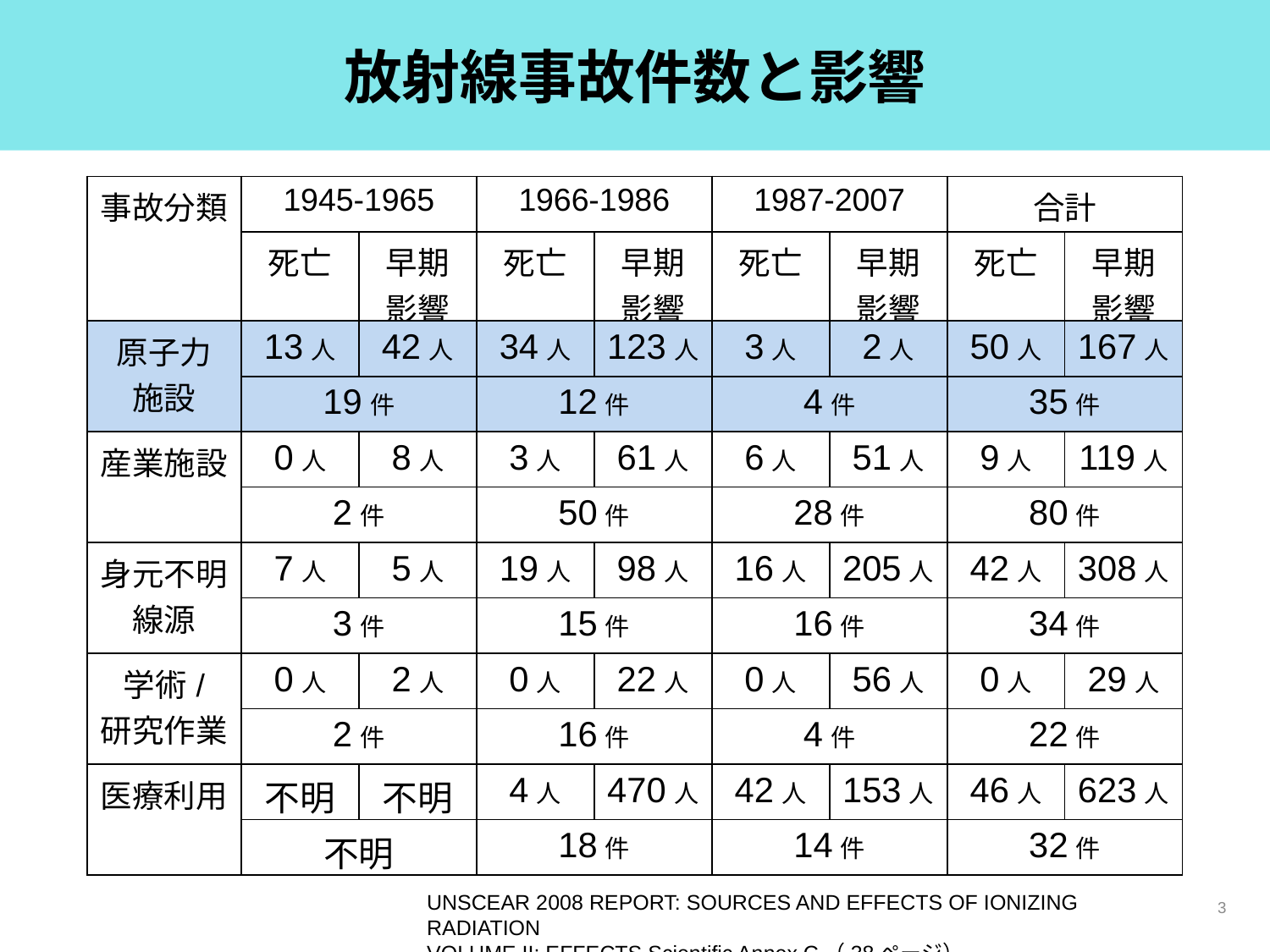

# 放射線事故件数と影響
| 事故分類 | 1945-1965 |  | 1966-1986 |  | 1987-2007 |  | 合計 |  |
| --- | --- | --- | --- | --- | --- | --- | --- | --- |
|  | 死亡 | 早期影響 | 死亡 | 早期影響 | 死亡 | 早期影響 | 死亡 | 早期影響 |
| 原子力 施設 | 13人 | 42人 | 34人 | 123人 | 3人 | 2人 | 50人 | 167人 |
|  | 19件 |  | 12件 |  | 4件 |  | 35件 |  |
| 産業施設 | 0人 | 8人 | 3人 | 61人 | 6人 | 51人 | 9人 | 119人 |
|  | 2件 |  | 50件 |  | 28件 |  | 80件 |  |
| 身元不明線源 | 7人 | 5人 | 19人 | 98人 | 16人 | 205人 | 42人 | 308人 |
|  | 3件 |  | 15件 |  | 16件 |  | 34件 |  |
| 学術/ 研究作業 | 0人 | 2人 | 0人 | 22人 | 0人 | 56人 | 0人 | 29人 |
|  | 2件 |  | 16件 |  | 4件 |  | 22件 |  |
| 医療利用 | 不明 | 不明 | 4人 | 470人 | 42人 | 153人 | 46人 | 623人 |
|  | 不明 |  | 18件 |  | 14件 |  | 32件 |  |
3
UNSCEAR 2008 REPORT: SOURCES AND EFFECTS OF IONIZING RADIATION
VOLUME II: EFFECTS Scientific Annex C（38ページ）